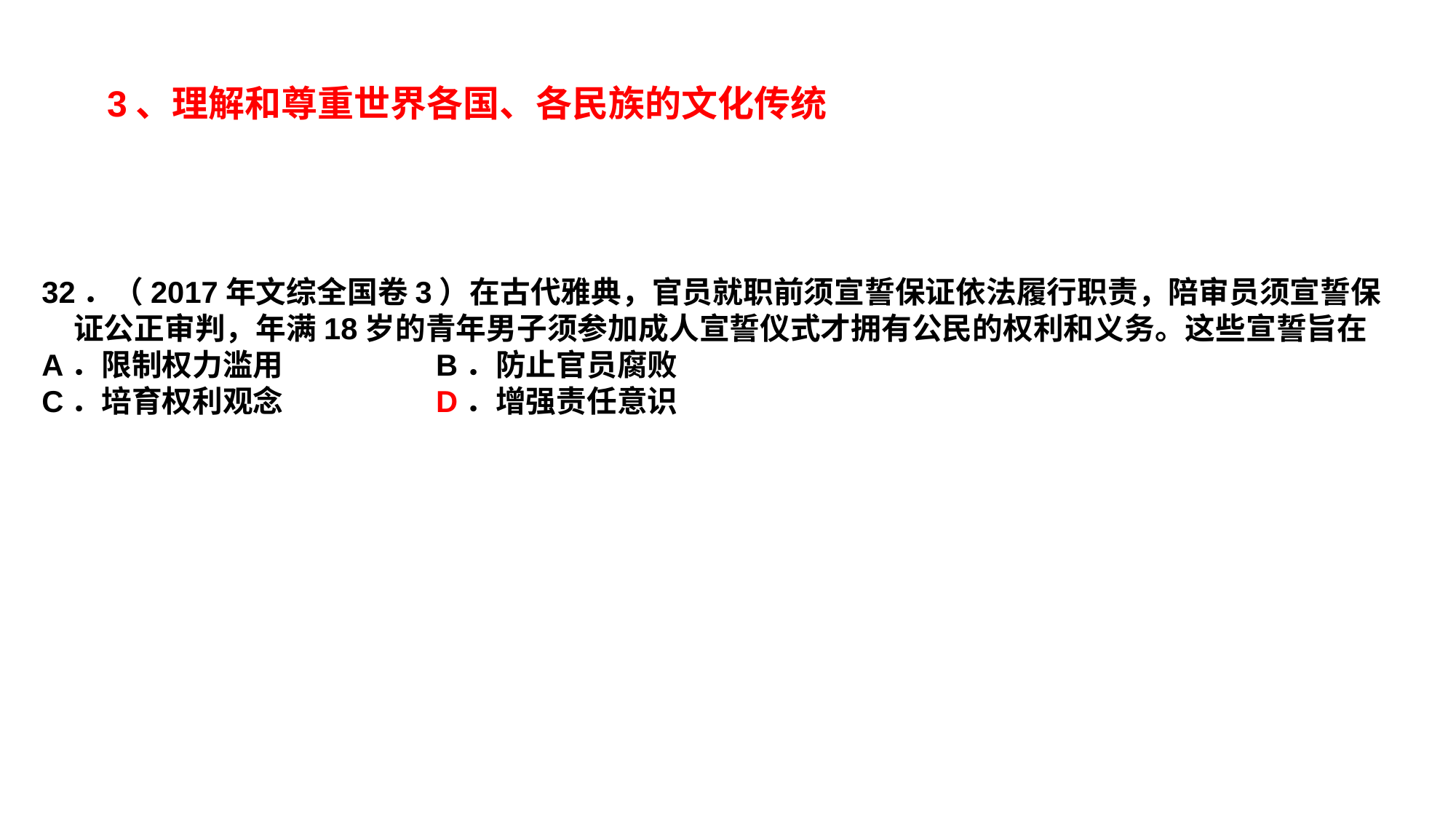

3、理解和尊重世界各国、各民族的文化传统
32．（2017年文综全国卷3）在古代雅典，官员就职前须宣誓保证依法履行职责，陪审员须宣誓保证公正审判，年满18岁的青年男子须参加成人宣誓仪式才拥有公民的权利和义务。这些宣誓旨在
A．限制权力滥用                     B．防止官员腐败
C．培育权利观念                     D．增强责任意识